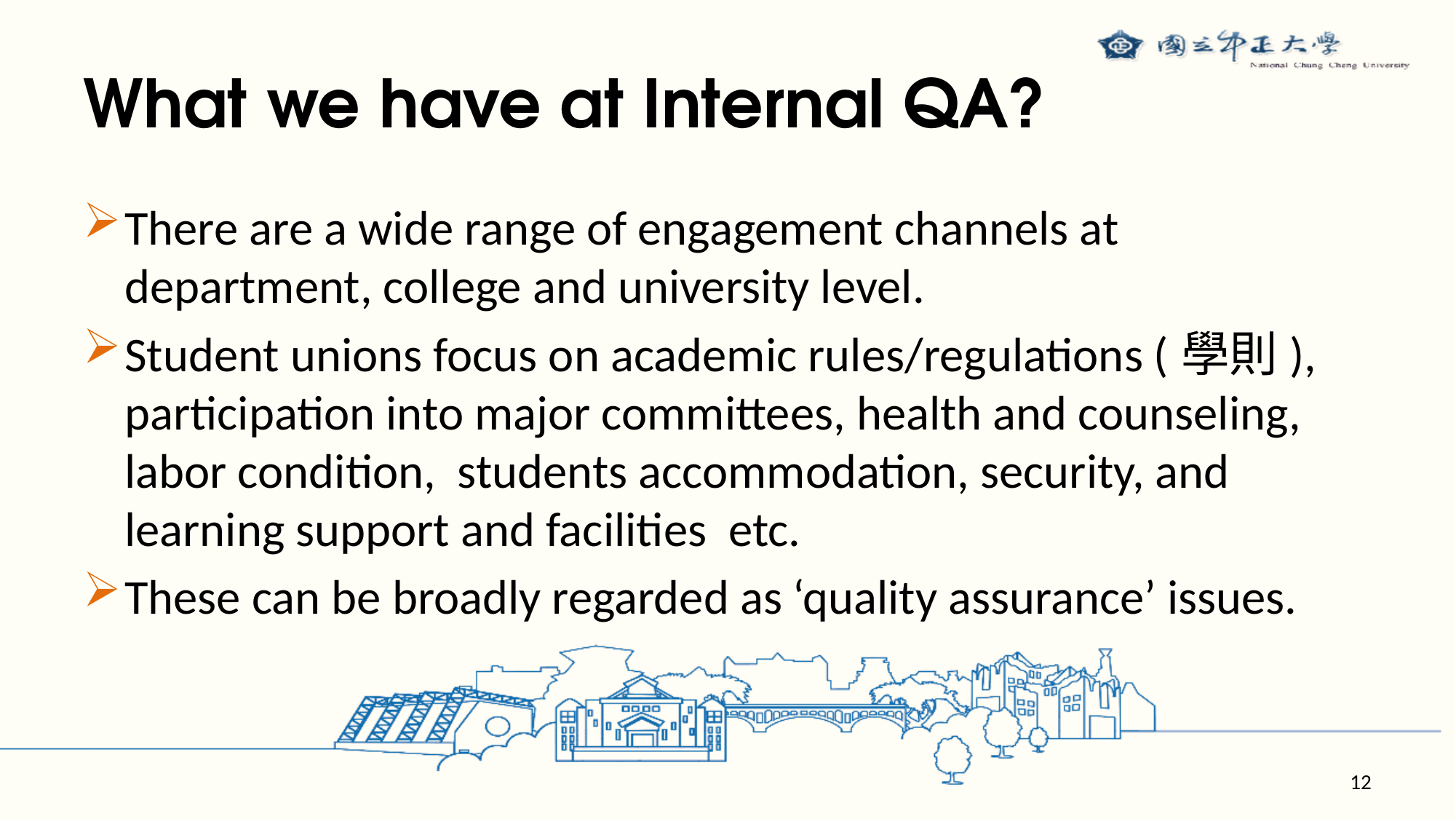

# What we have at Internal QA?
There are a wide range of engagement channels at department, college and university level.
Student unions focus on academic rules/regulations (學則), participation into major committees, health and counseling, labor condition,  students accommodation, security, and learning support and facilities  etc.
These can be broadly regarded as ‘quality assurance’ issues.
12